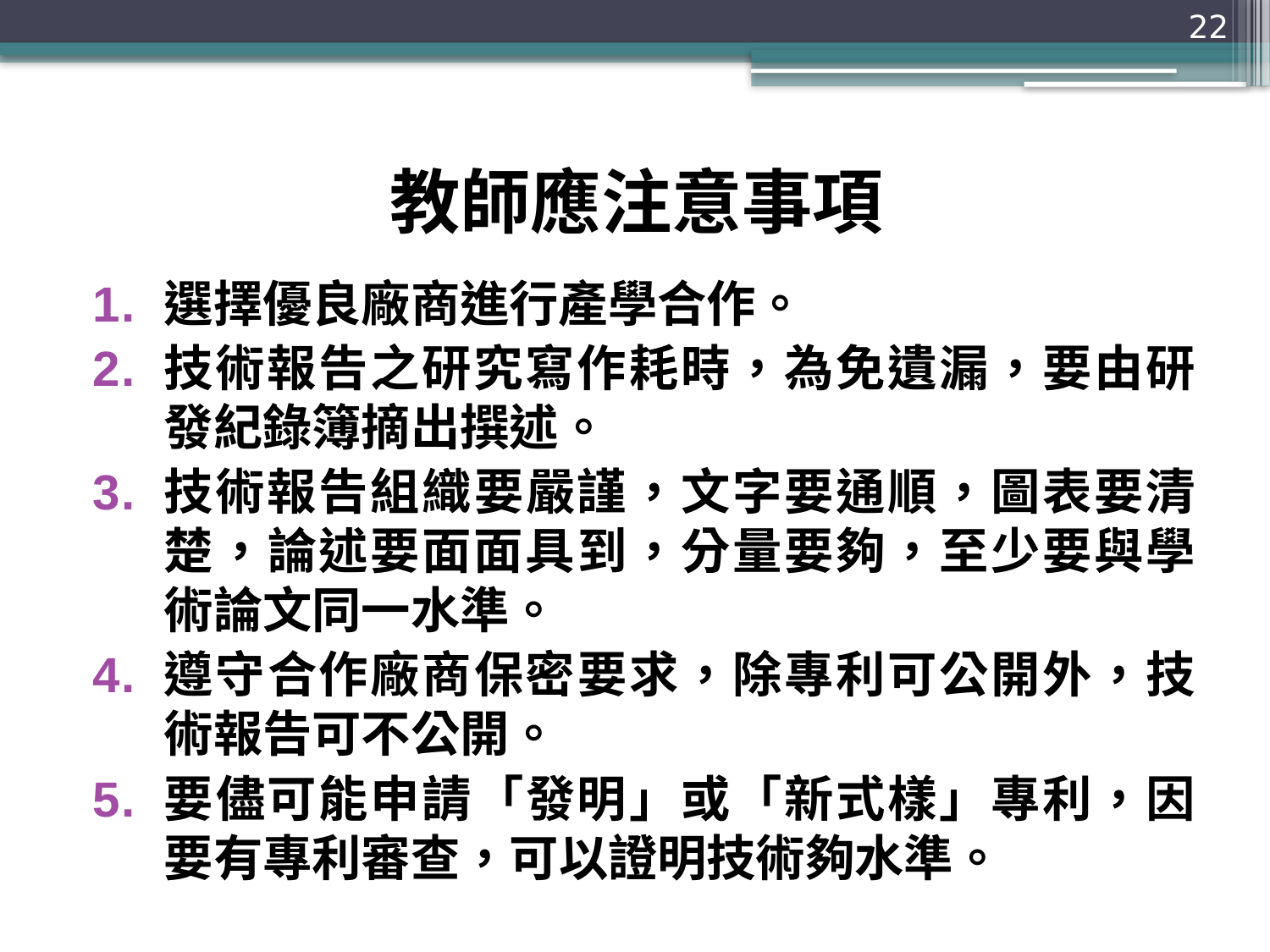

22
# 教師應注意事項
選擇優良廠商進行產學合作。
技術報告之研究寫作耗時，為免遺漏，要由研發紀錄簿摘出撰述。
技術報告組織要嚴謹，文字要通順，圖表要清楚，論述要面面具到，分量要夠，至少要與學術論文同一水準。
遵守合作廠商保密要求，除專利可公開外，技術報告可不公開。
要儘可能申請「發明」或「新式樣」專利，因要有專利審查，可以證明技術夠水準。